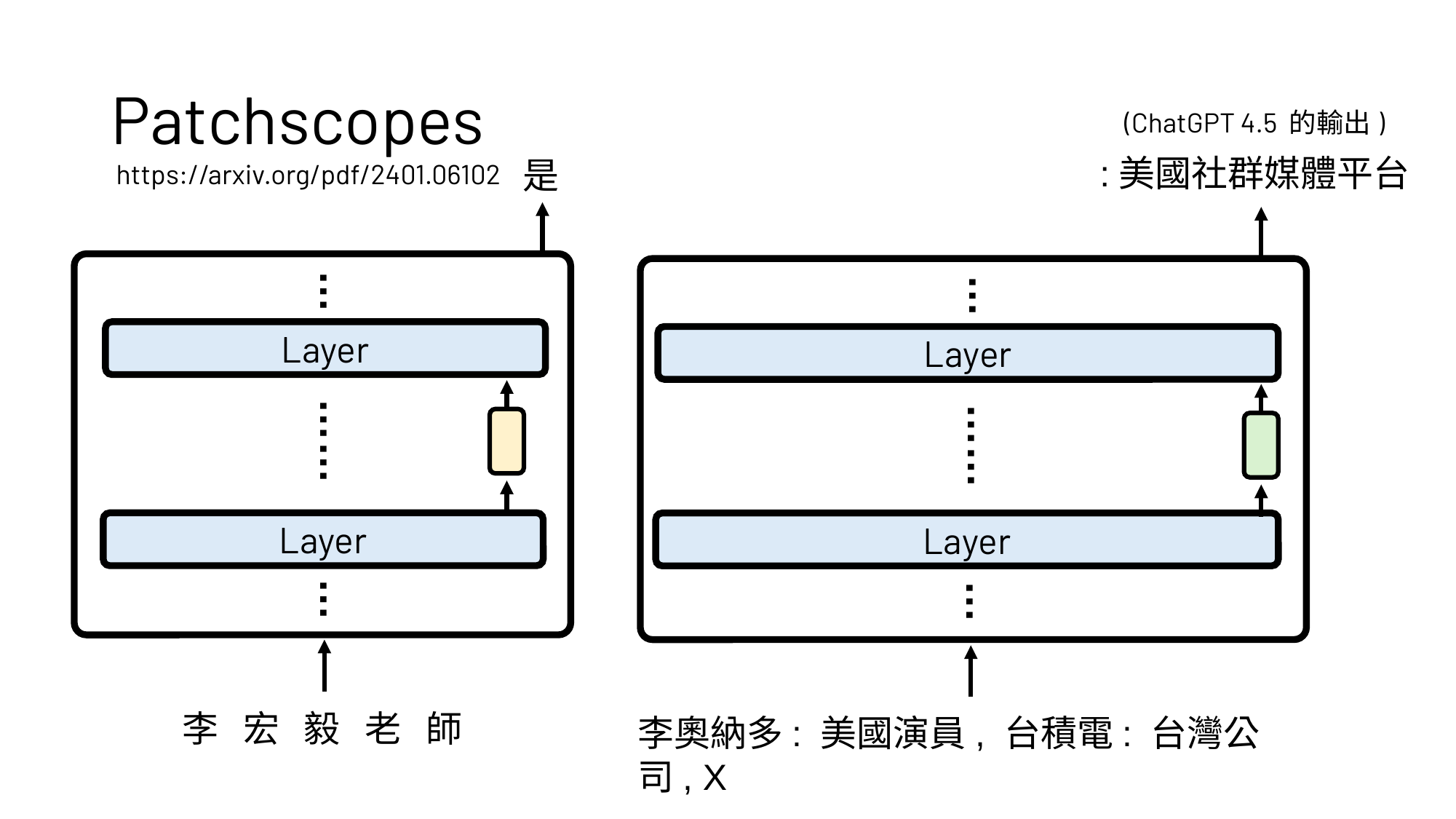

# Patchscopes
(ChatGPT 4.5 的輸出)
:美國社群媒體平台
是
https://arxiv.org/pdf/2401.06102

…
…
Layer
Layer

……

……
Layer
Layer
…
…
李   宏   毅   老   師
李奧納多: 美國演員, 台積電: 台灣公司, X